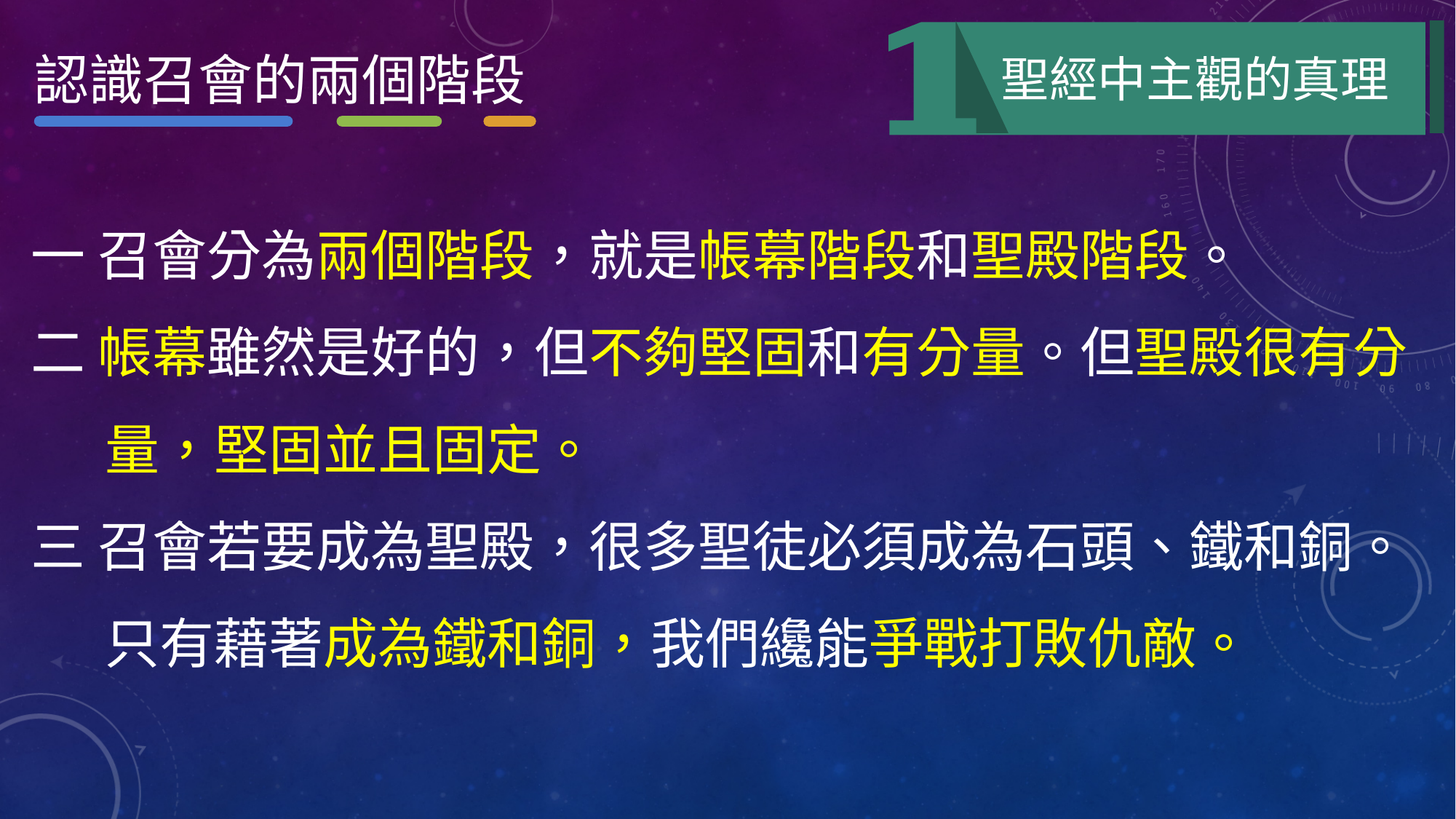

認識召會的兩個階段
聖經中主觀的真理

一 召會分為兩個階段，就是帳幕階段和聖殿階段。
二 帳幕雖然是好的，但不夠堅固和有分量。但聖殿很有分
     量，堅固並且固定。
三 召會若要成為聖殿，很多聖徒必須成為石頭、鐵和銅。
     只有藉著成為鐵和銅，我們纔能爭戰打敗仇敵。